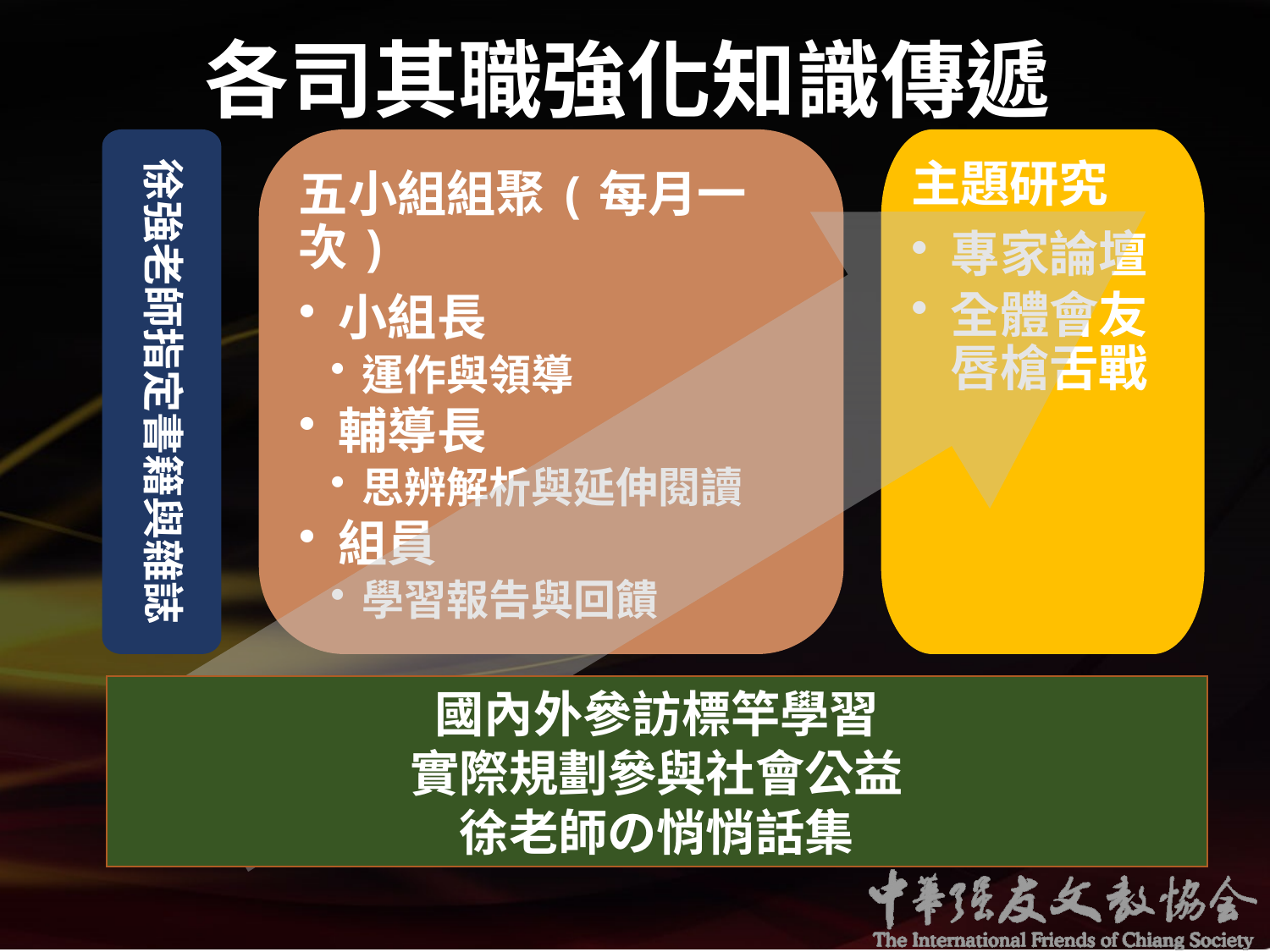

各司其職強化知識傳遞
徐強老師指定書籍與雜誌
五小組組聚(每月一次)
小組長
運作與領導
輔導長
思辨解析與延伸閱讀
組員
學習報告與回饋
主題研究
專家論壇
全體會友唇槍舌戰

國內外參訪標竿學習
實際規劃參與社會公益
徐老師の悄悄話集